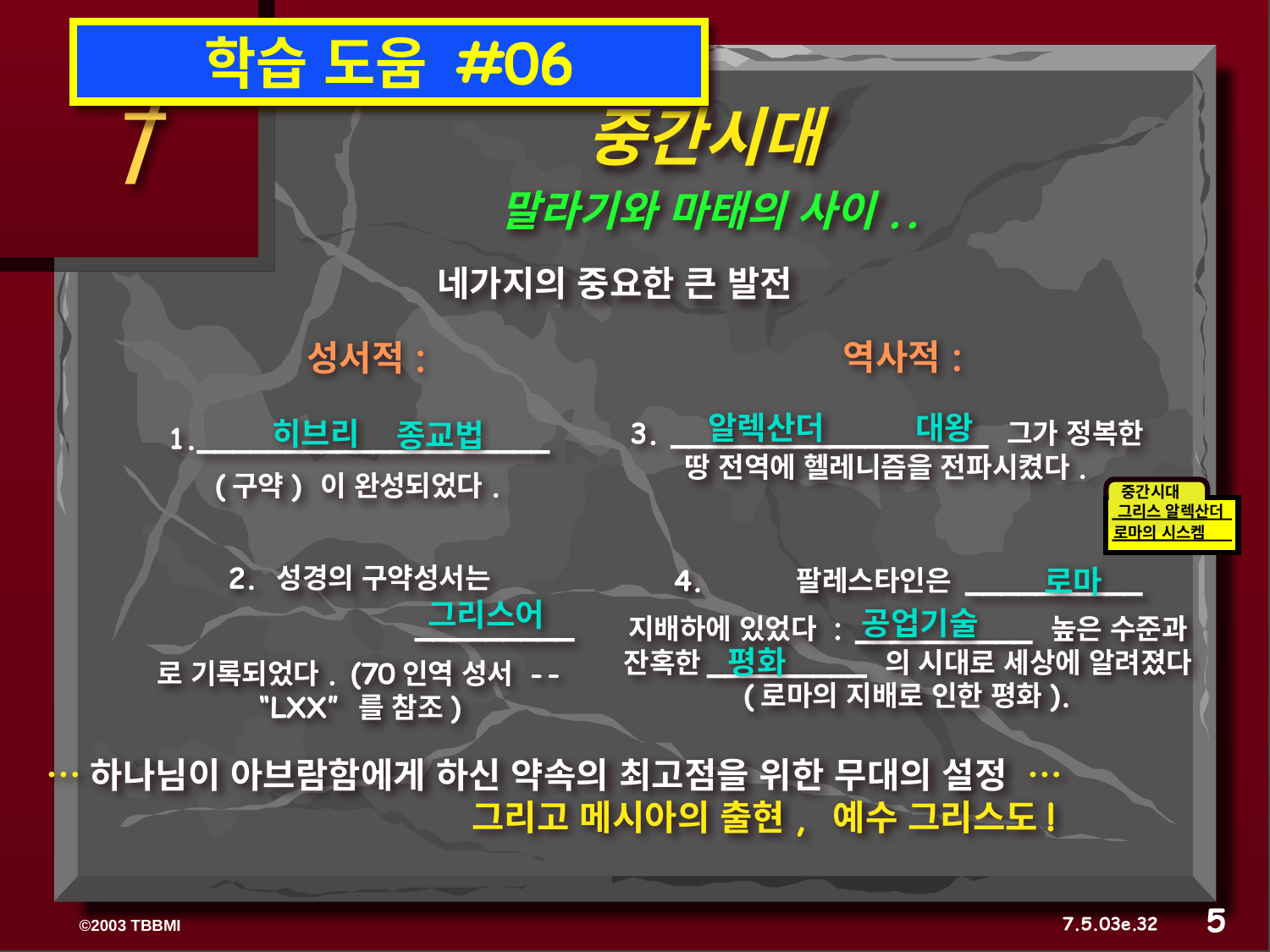

학습 도움 #06
7

중간시대

말라기와 마태의 사이..
네가지의 중요한 큰 발전
역사적:
성서적:

대왕
알렉산더
3. __________________ 그가 정복한 땅 전역에 헬레니즘을 전파시켰다.
히브리
종교법
1.____________________
(구약) 이 완성되었다.
중간시대

그리스 알렉산더
로마의 시스켐

2. 성경의 구약성서는
                      _________
로 기록되었다. (70인역 성서 -- “LXX” 를 참조)
그리스어
로마
4.       팔레스타인은 __________
지배하에 있었다 : __________ 높은 수준과 잔혹한_________ 의 시대로 세상에 알려졌다 (로마의 지배로 인한 평화).
공업기술
평화
…하나님이 아브람함에게 하신 약속의 최고점을 위한 무대의 설정  …                                           그리고 메시아의 출현, 예수 그리스도!
5
32